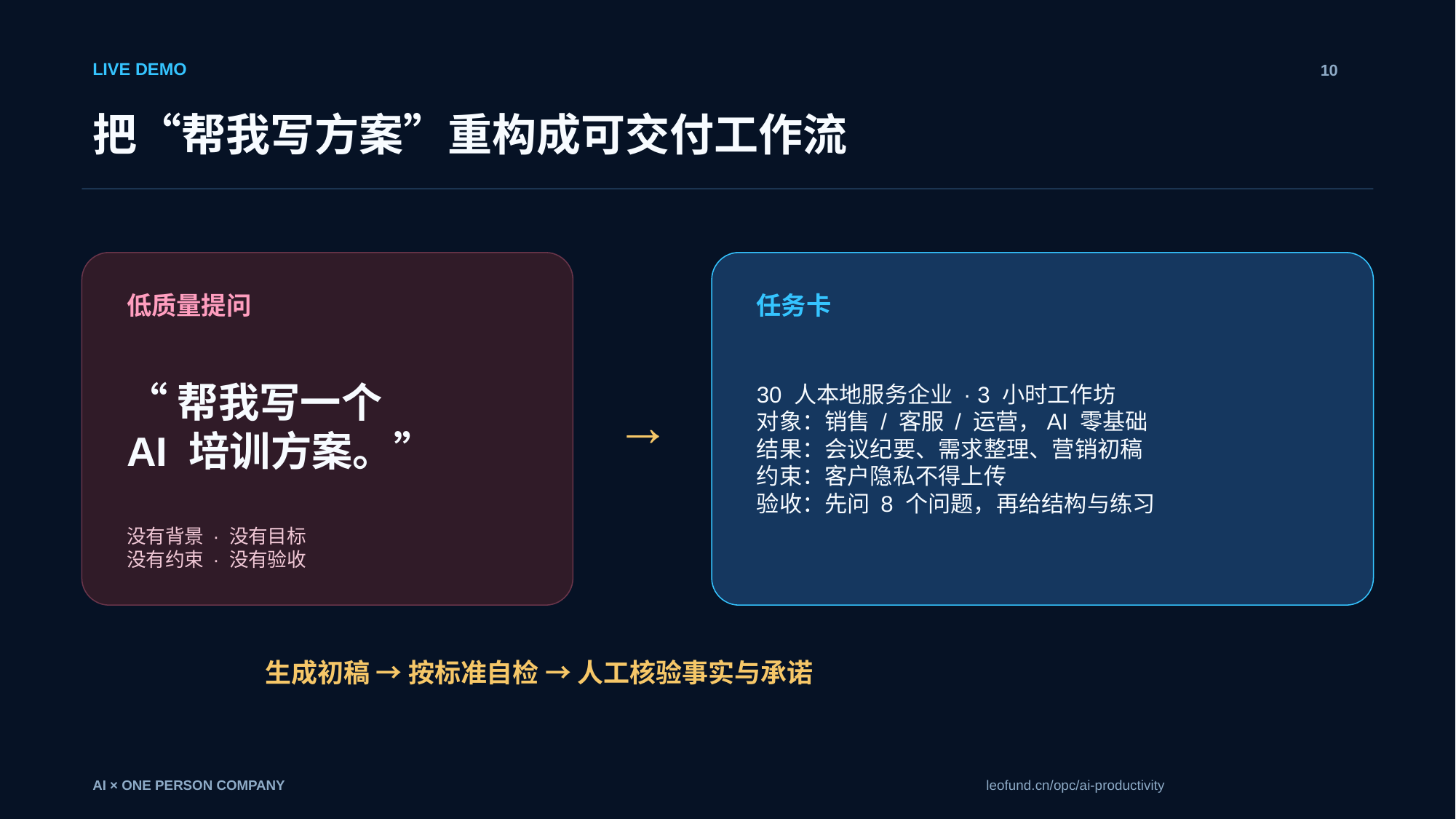

LIVE DEMO
10
把“帮我写方案”重构成可交付工作流

低质量提问
任务卡
30 人本地服务企业 · 3 小时工作坊
对象：销售 / 客服 / 运营，AI 零基础
结果：会议纪要、需求整理、营销初稿
约束：客户隐私不得上传
验收：先问 8 个问题，再给结构与练习
“帮我写一个
AI 培训方案。”
→
没有背景 · 没有目标
没有约束 · 没有验收
生成初稿 → 按标准自检 → 人工核验事实与承诺
AI × ONE PERSON COMPANY
leofund.cn/opc/ai-productivity